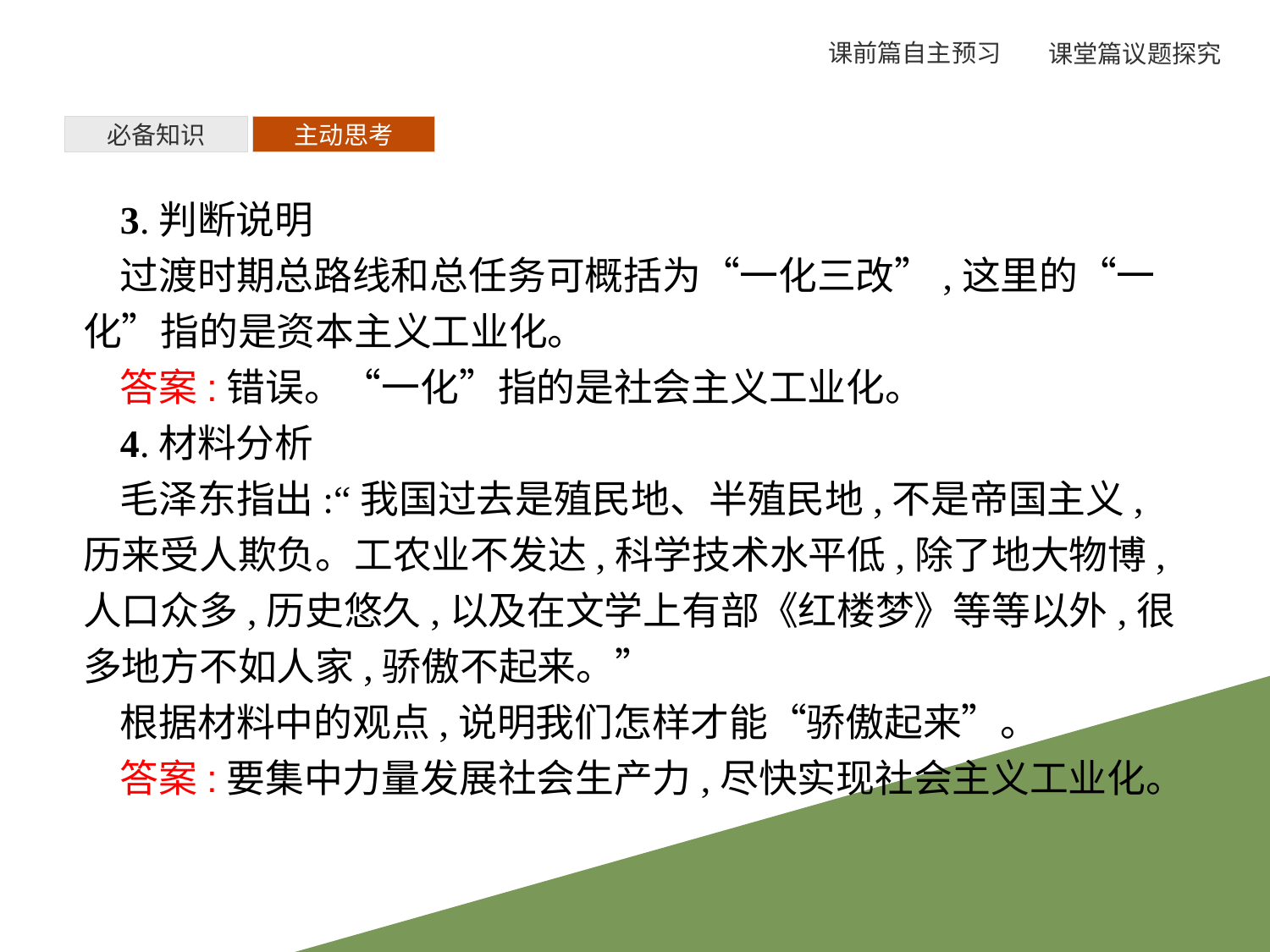

必备知识
主动思考
3.判断说明
过渡时期总路线和总任务可概括为“一化三改”,这里的“一化”指的是资本主义工业化。
答案:错误。“一化”指的是社会主义工业化。
4.材料分析
毛泽东指出:“我国过去是殖民地、半殖民地,不是帝国主义,历来受人欺负。工农业不发达,科学技术水平低,除了地大物博,人口众多,历史悠久,以及在文学上有部《红楼梦》等等以外,很多地方不如人家,骄傲不起来。”
根据材料中的观点,说明我们怎样才能“骄傲起来”。
答案:要集中力量发展社会生产力,尽快实现社会主义工业化。